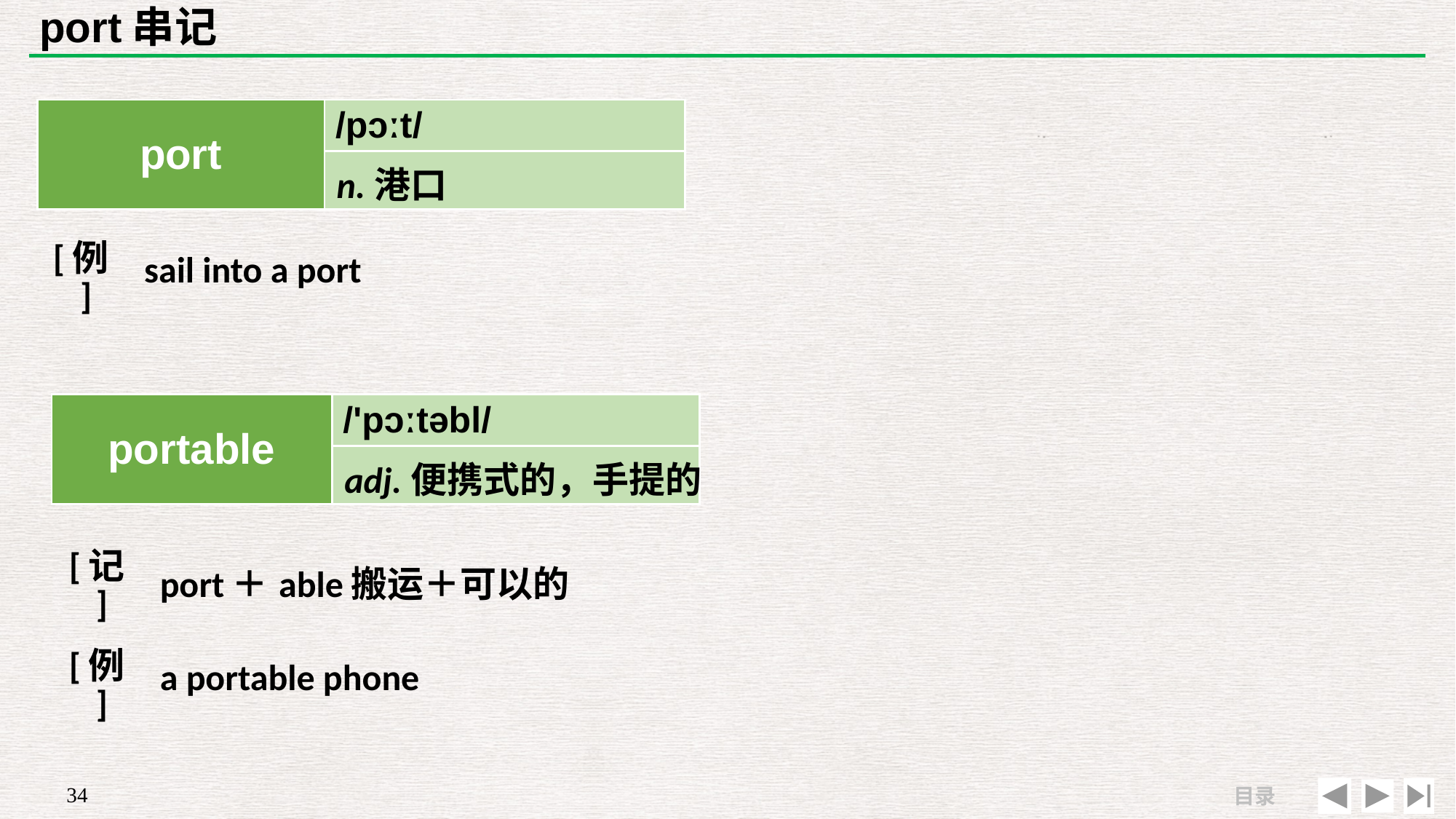

# port串记

| port | /pɔːt/ |
| --- | --- |
|  |  |
n.港口
| [例] | sail into a port |
| --- | --- |
|  |  |
| portable | /'pɔːtəbl/ |
| --- | --- |
|  |  |
adj.便携式的，手提的
| [记] | port＋able搬运＋可以的 |
| --- | --- |
| [例] | a portable phone |